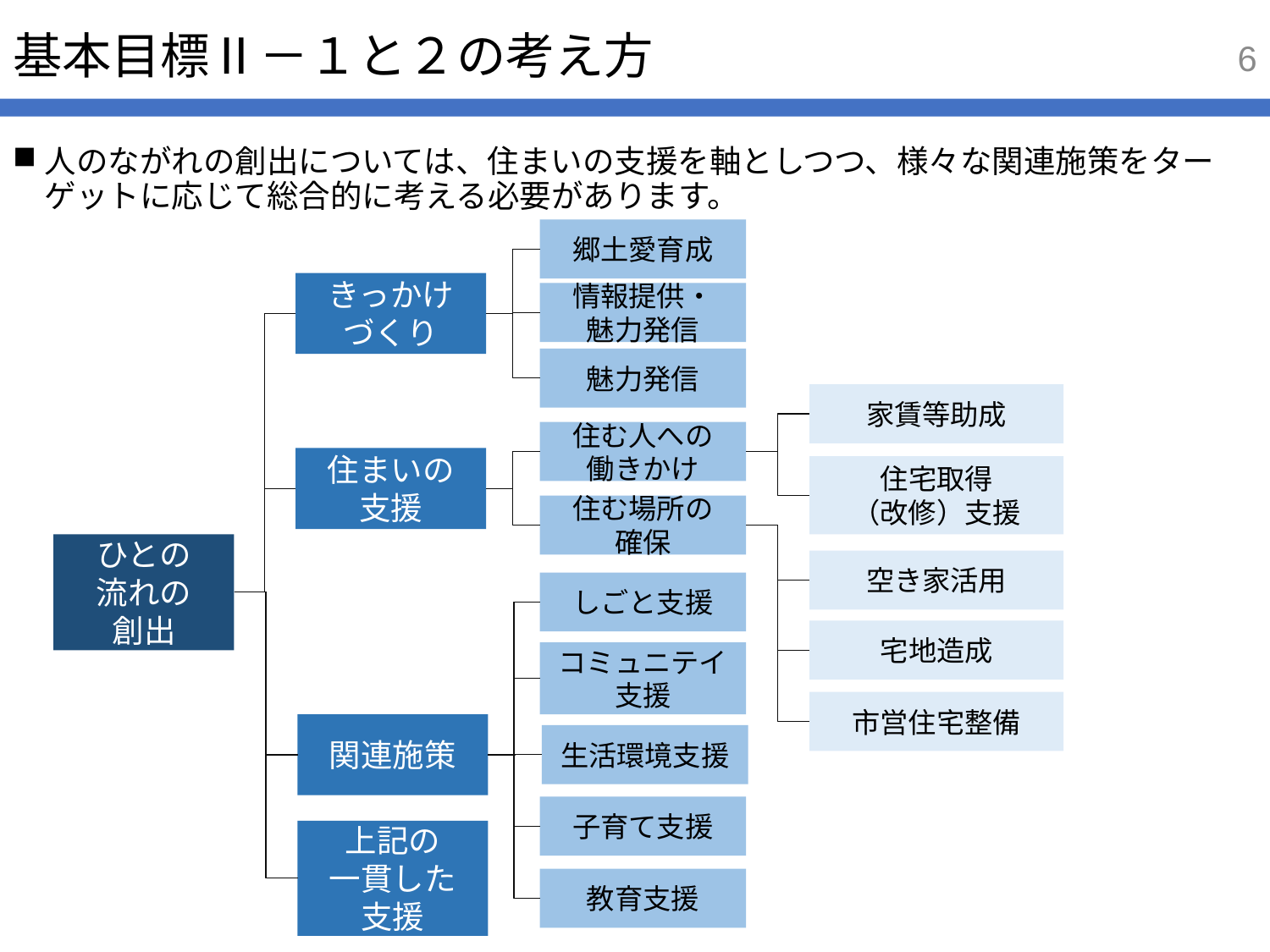

6
# 基本目標Ⅱ－１と２の考え方
人のながれの創出については、住まいの支援を軸としつつ、様々な関連施策をターゲットに応じて総合的に考える必要があります。
郷土愛育成
きっかけ
づくり
情報提供・
魅力発信
魅力発信
家賃等助成
住む人への
働きかけ
住まいの
支援
住宅取得
（改修）支援
住む場所の
確保
ひとの
流れの
創出
空き家活用
しごと支援
宅地造成
コミュニテイ支援
市営住宅整備
関連施策
生活環境支援
子育て支援
上記の
一貫した
支援
教育支援